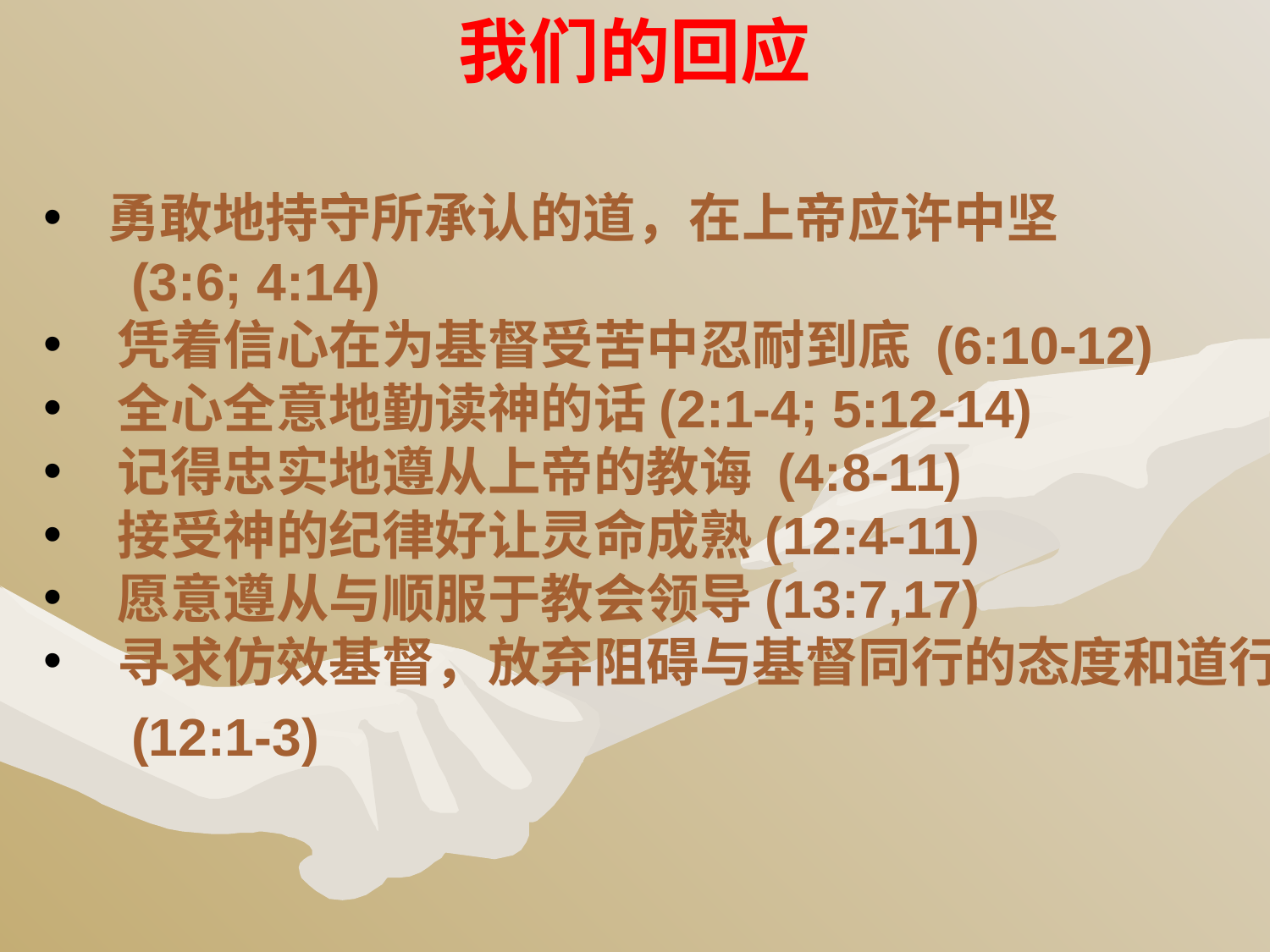

# 我们的回应
勇敢地持守所承认的道，在上帝应许中坚
      (3:6; 4:14)
凭着信心在为基督受苦中忍耐到底 (6:10-12)
全心全意地勤读神的话(2:1-4; 5:12-14)
记得忠实地遵从上帝的教诲 (4:8-11)
接受神的纪律好让灵命成熟(12:4-11)
愿意遵从与顺服于教会领导(13:7,17)
寻求仿效基督，放弃阻碍与基督同行的态度和道行
      (12:1-3)